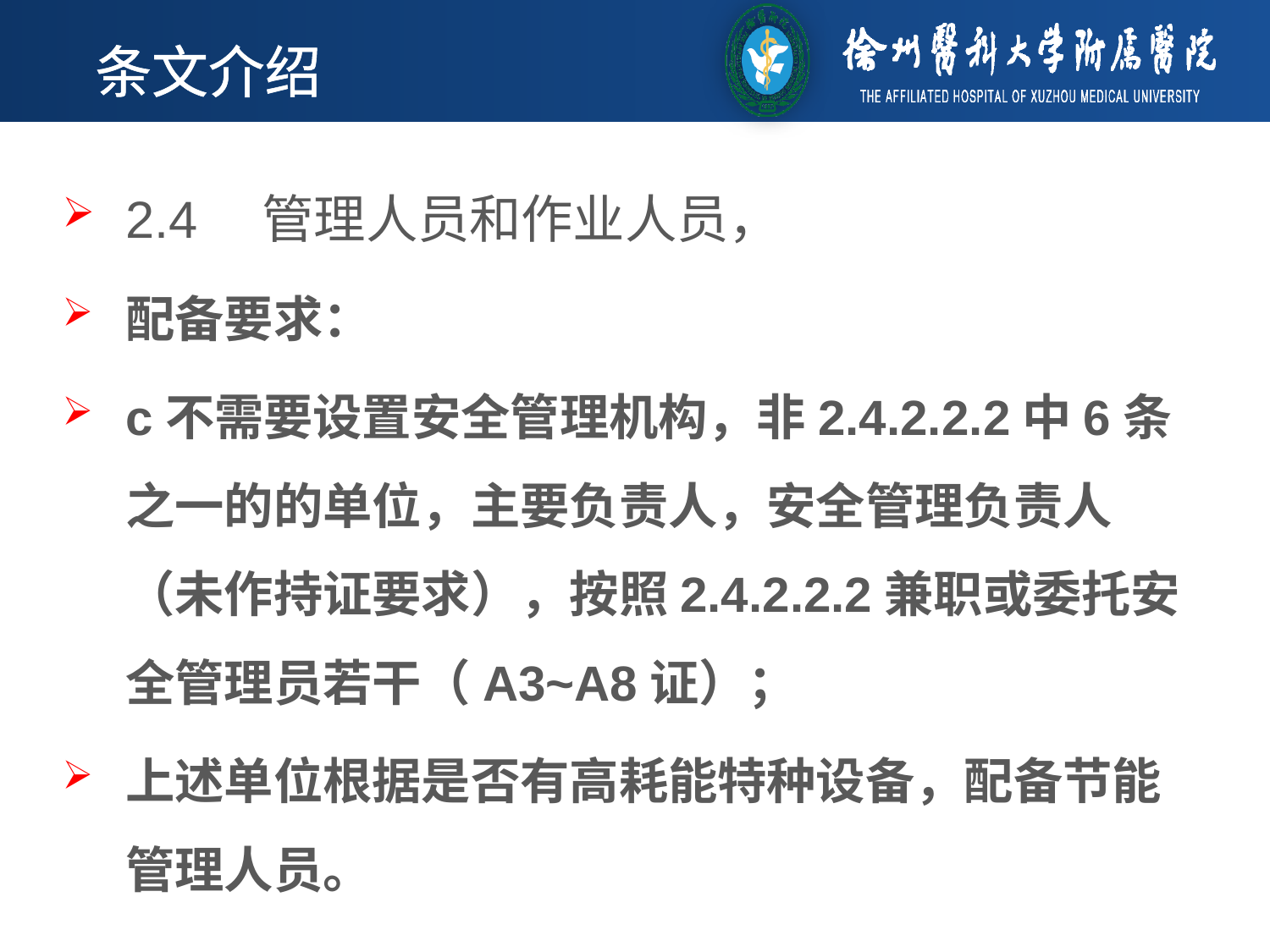

条文介绍

2.4　管理人员和作业人员，
配备要求：
c不需要设置安全管理机构，非2.4.2.2.2中6条之一的的单位，主要负责人，安全管理负责人（未作持证要求），按照2.4.2.2.2兼职或委托安全管理员若干（A3~A8证）；
上述单位根据是否有高耗能特种设备，配备节能管理人员。